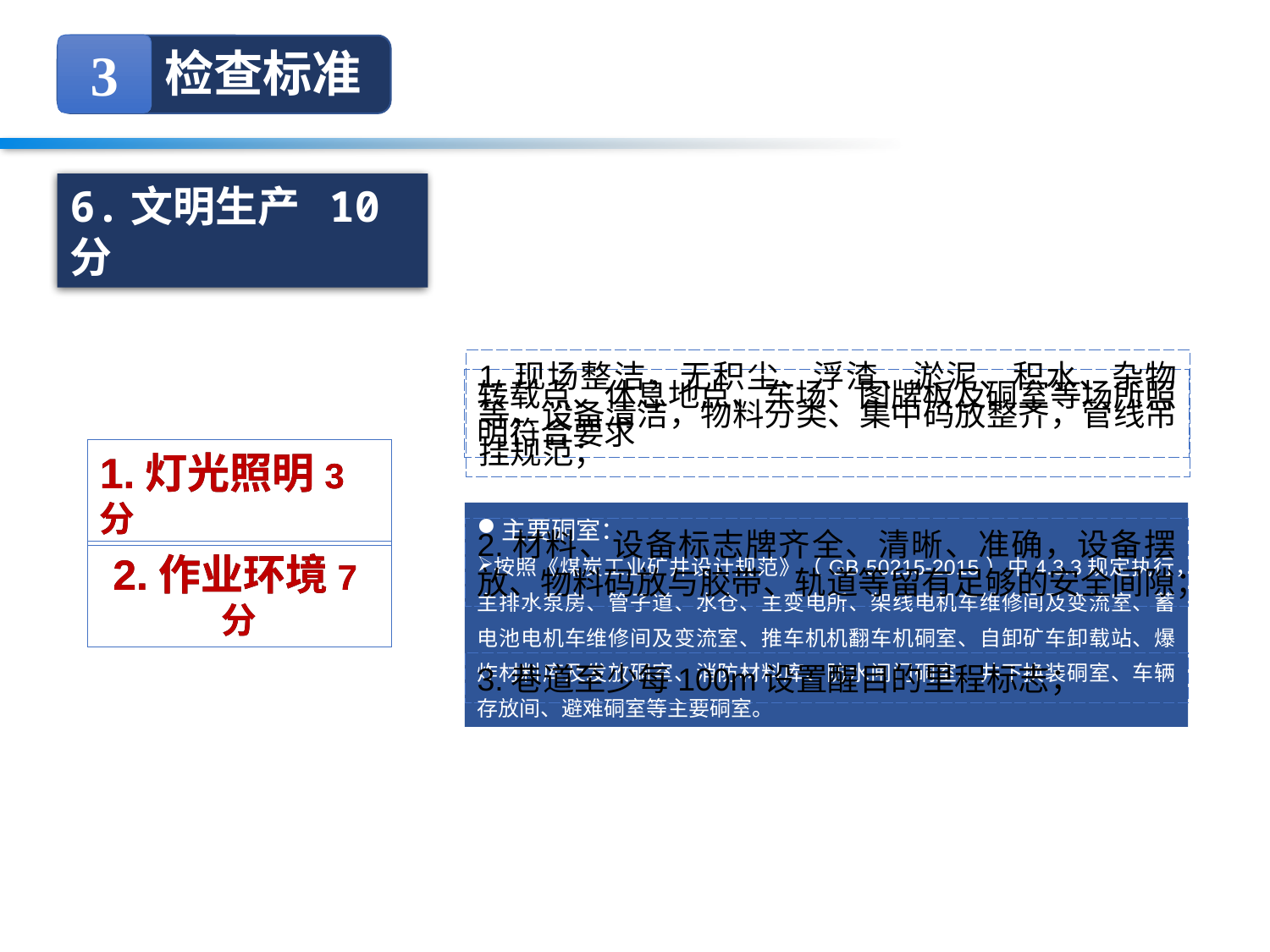

3

检查标准

6.文明生产  10分
1.现场整洁，无积尘、浮渣、淤泥、积水、杂物等，设备清洁，物料分类、集中码放整齐，管线吊挂规范；
转载点、休息地点、车场、图牌板及硐室等场所照明符合要求
1.灯光照明3分
1.灯光照明3分
主要硐室：
按照《煤炭工业矿井设计规范》（GB 50215-2015）中4.3.3规定执行，主排水泵房、管子道、水仓、主变电所、架线电机车维修间及变流室、蓄电池电机车维修间及变流室、推车机机翻车机硐室、自卸矿车卸载站、爆炸材料库及发放硐室、消防材料库、防水闸门硐室、井下换装硐室、车辆存放间、避难硐室等主要硐室。
2.材料、设备标志牌齐全、清晰、准确，设备摆放、物料码放与胶带、轨道等留有足够的安全间隙；
2.作业环境7分
2.作业环境7分
3.巷道至少每100m设置醒目的里程标志；